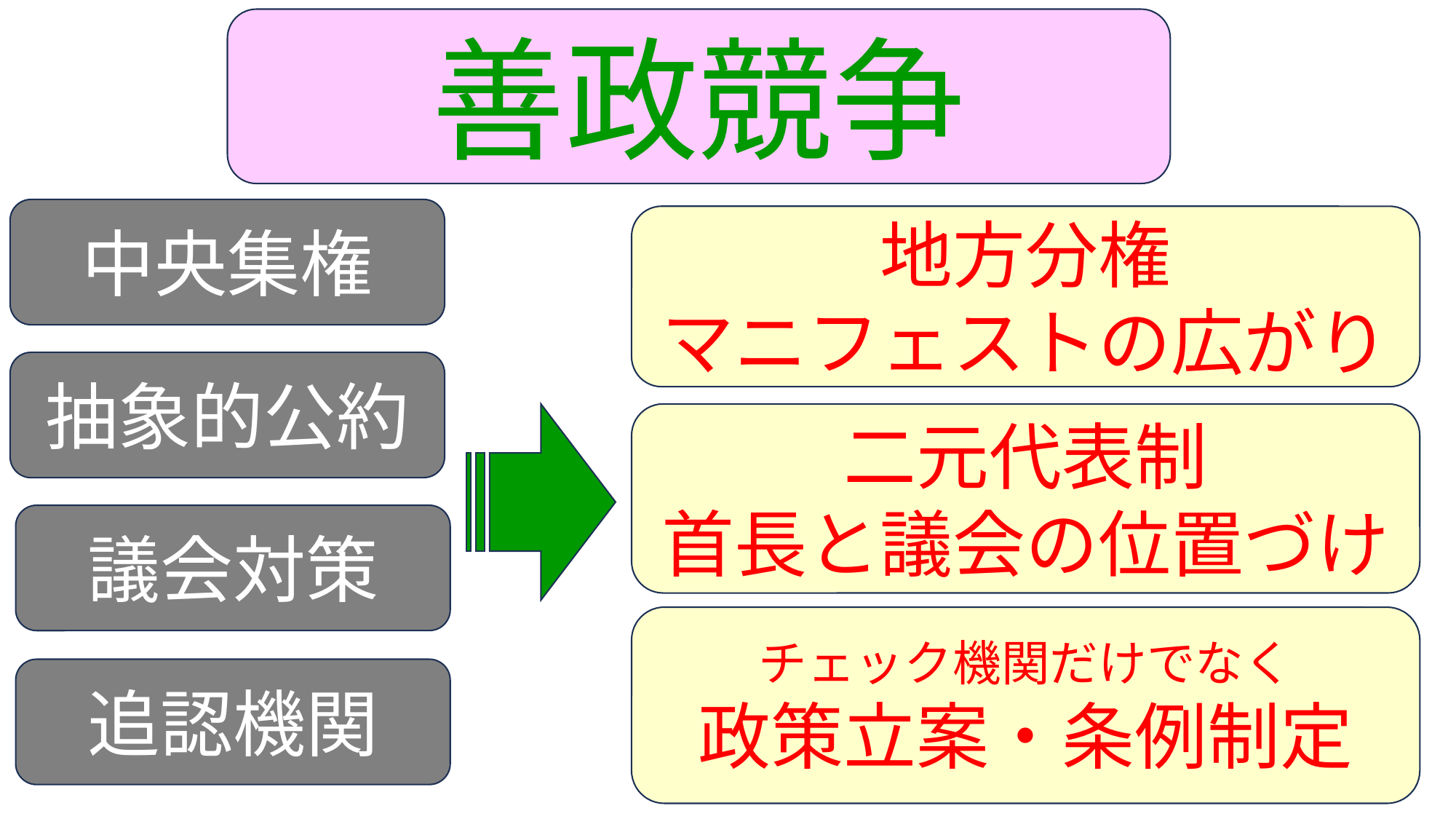

善政競争
中央集権
地方分権
マニフェストの広がり
抽象的公約

二元代表制
首長と議会の位置づけ
議会対策
チェック機関だけでなく
政策立案・条例制定
追認機関